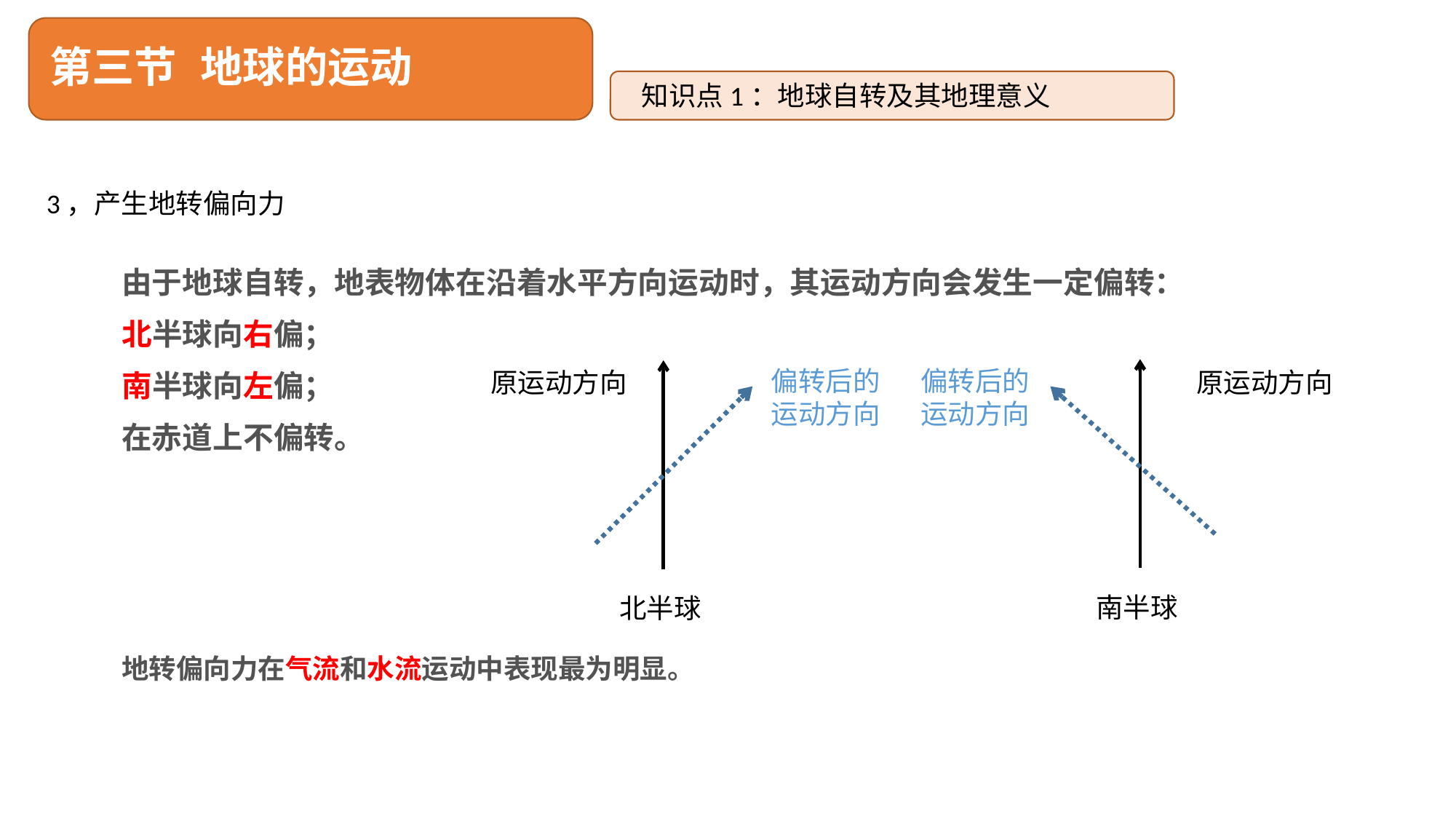

# 第三节  地球的运动
知识点1：地球自转及其地理意义
3，产生地转偏向力
由于地球自转，地表物体在沿着水平方向运动时，其运动方向会发生一定偏转：
北半球向右偏；
南半球向左偏；
在赤道上不偏转。
偏转后的运动方向
偏转后的运动方向
原运动方向
原运动方向
南半球
北半球
地转偏向力在气流和水流运动中表现最为明显。